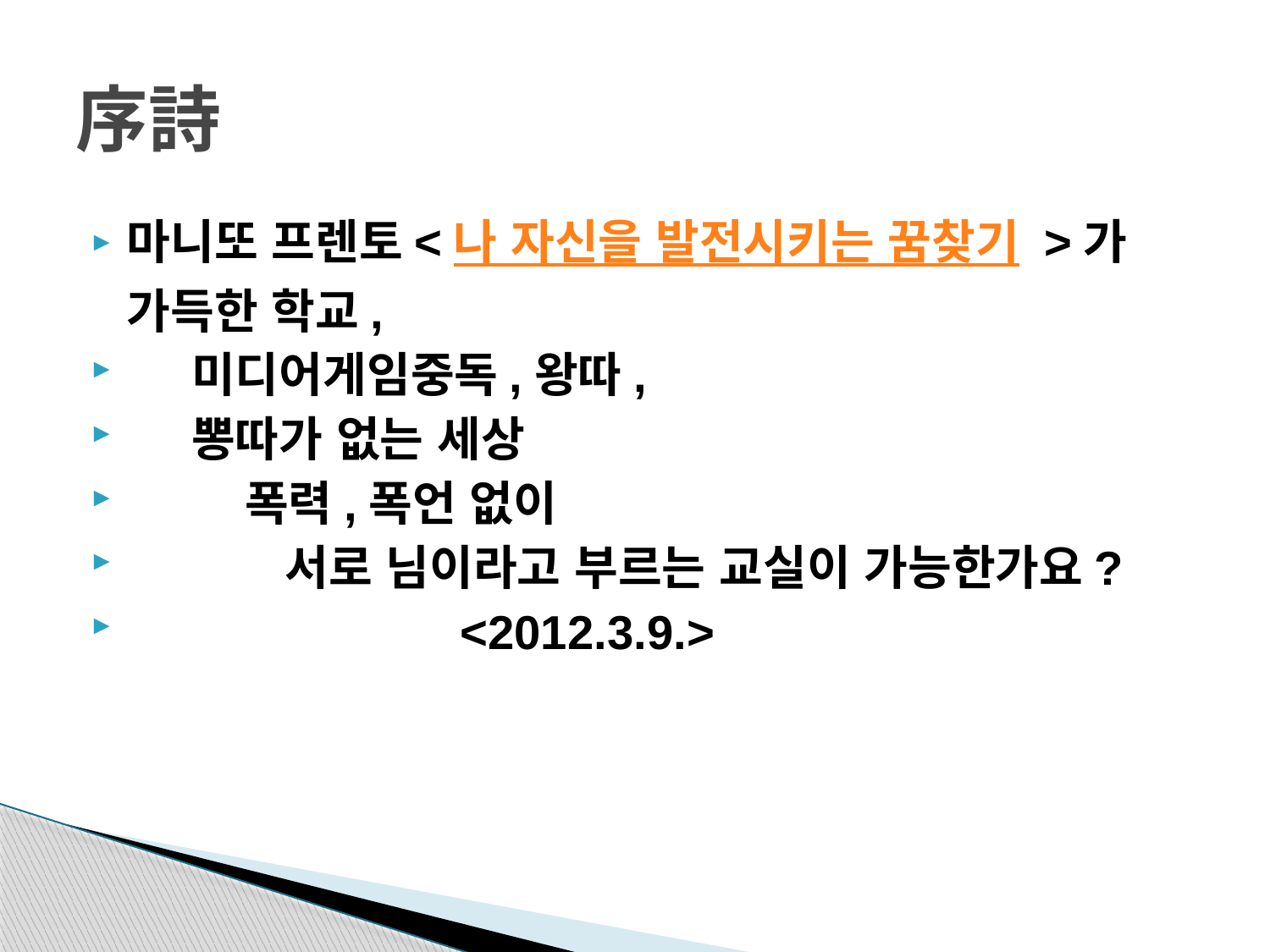

# 序詩
마니또 프렌토<나 자신을 발전시키는 꿈찾기 >가 가득한 학교,
    미디어게임중독,왕따,
    뽕따가 없는 세상
        폭력,폭언 없이
           서로 님이라고 부르는 교실이 가능한가요?
                         <2012.3.9.>